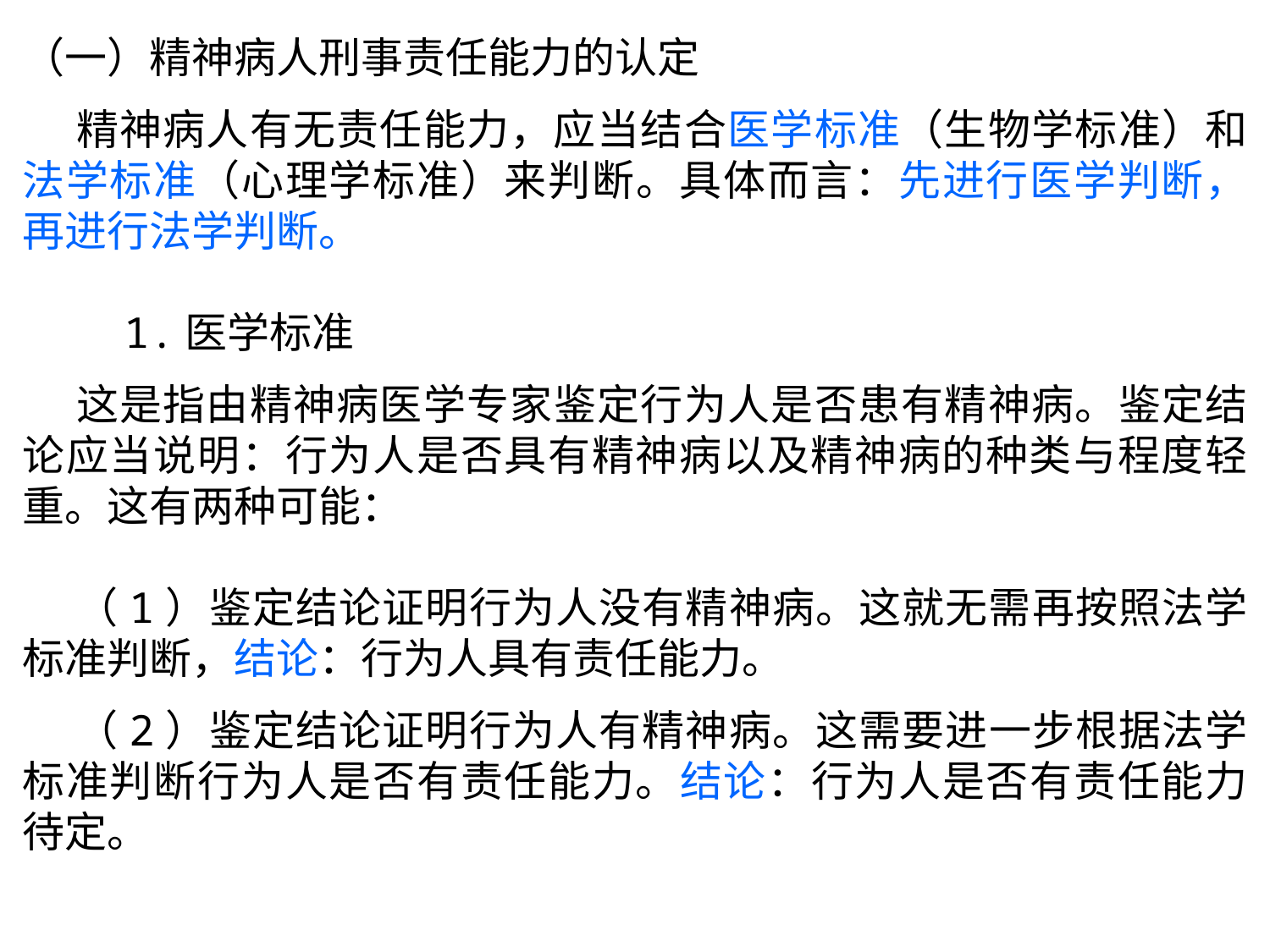

（一）精神病人刑事责任能力的认定

    精神病人有无责任能力，应当结合医学标准（生物学标准）和法学标准（心理学标准）来判断。具体而言：先进行医学判断，再进行法学判断。

    1.医学标准

    这是指由精神病医学专家鉴定行为人是否患有精神病。鉴定结论应当说明：行为人是否具有精神病以及精神病的种类与程度轻重。这有两种可能：

    （1）鉴定结论证明行为人没有精神病。这就无需再按照法学标准判断，结论：行为人具有责任能力。

    （2）鉴定结论证明行为人有精神病。这需要进一步根据法学标准判断行为人是否有责任能力。结论：行为人是否有责任能力待定。